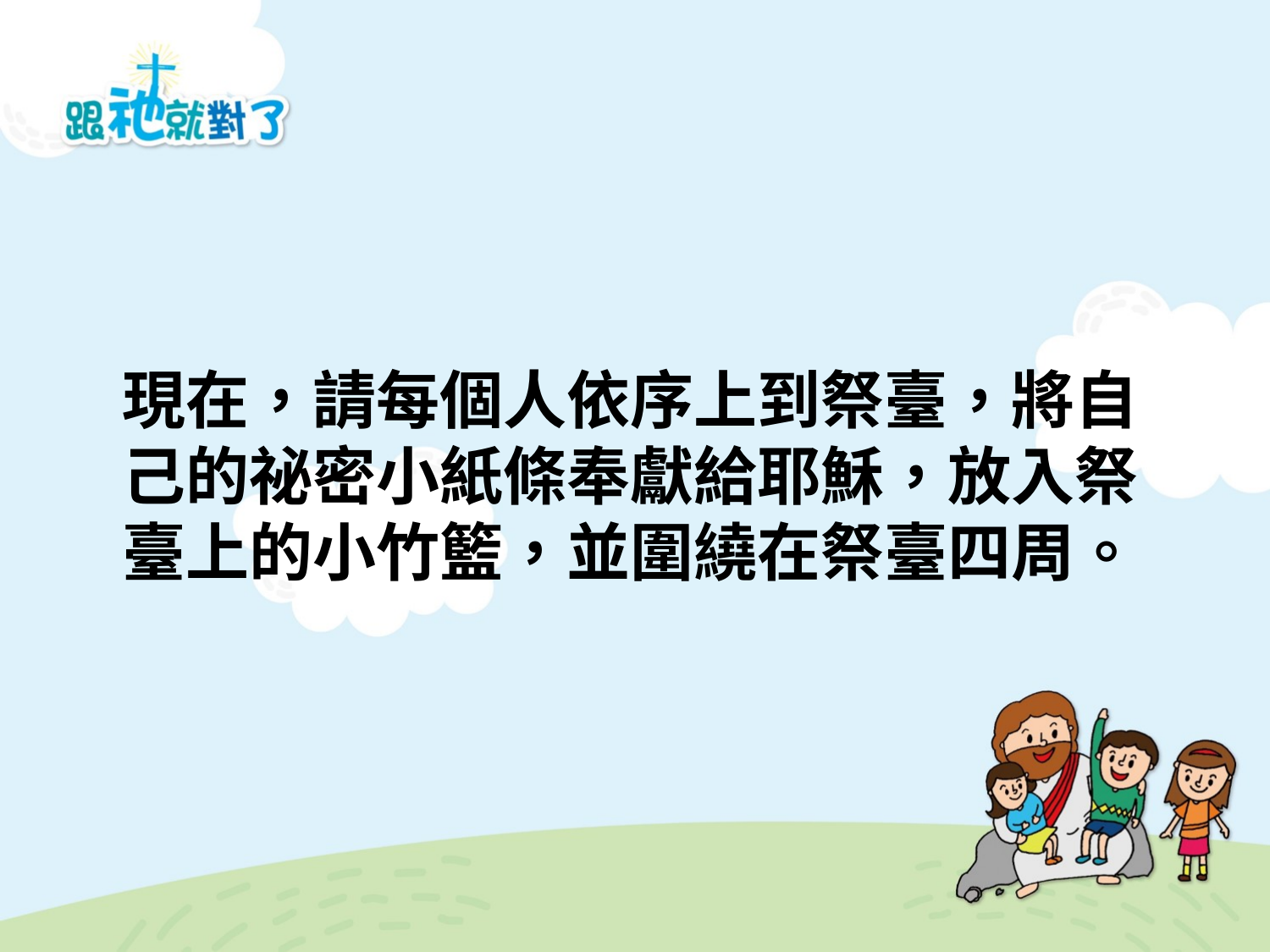

現在，請每個人依序上到祭臺，將自己的祕密小紙條奉獻給耶穌，放入祭臺上的小竹籃，並圍繞在祭臺四周。